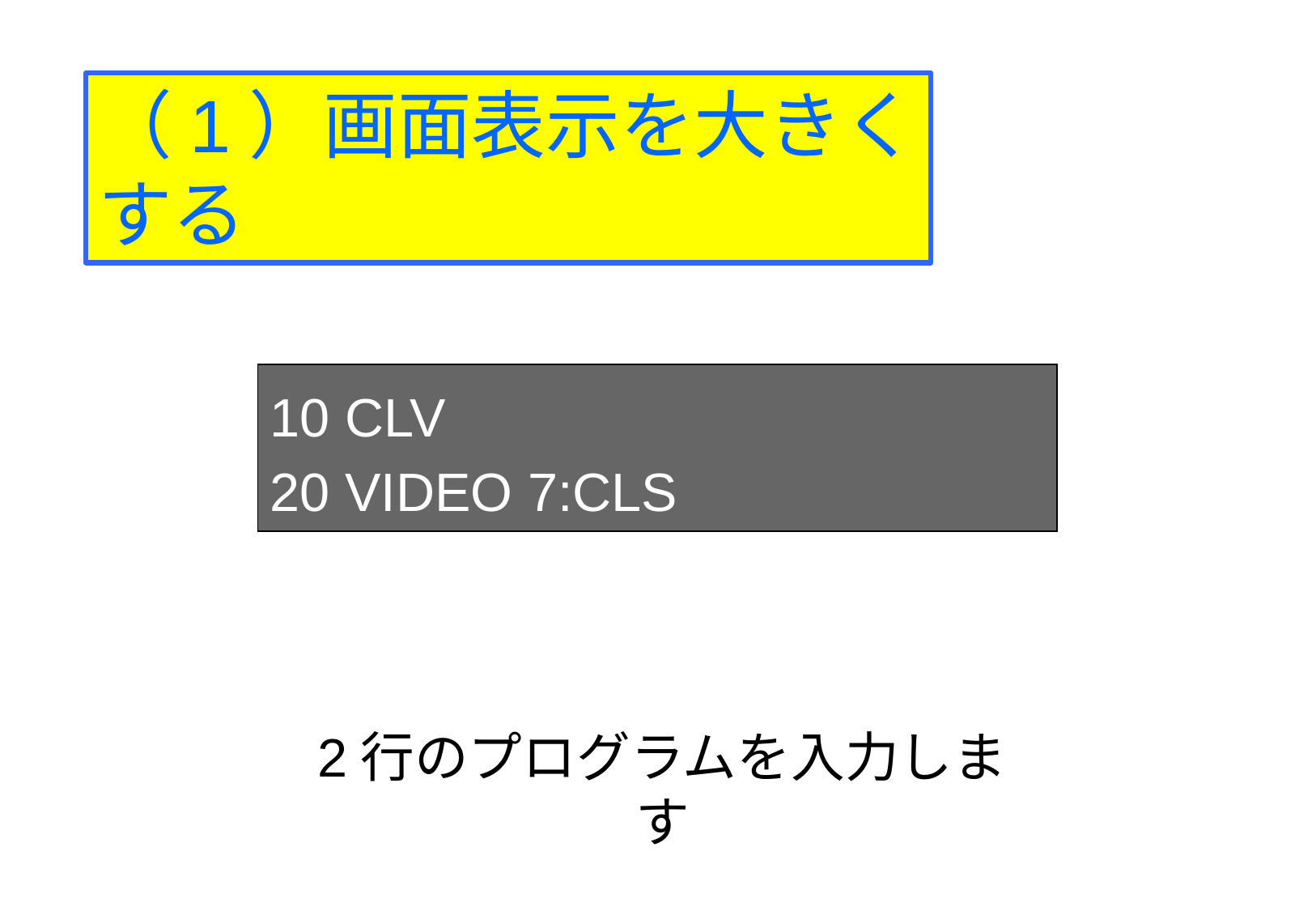

（1）画面表示を大きくする
10 CLV
20 VIDEO 7:CLS
2行のプログラムを入力します